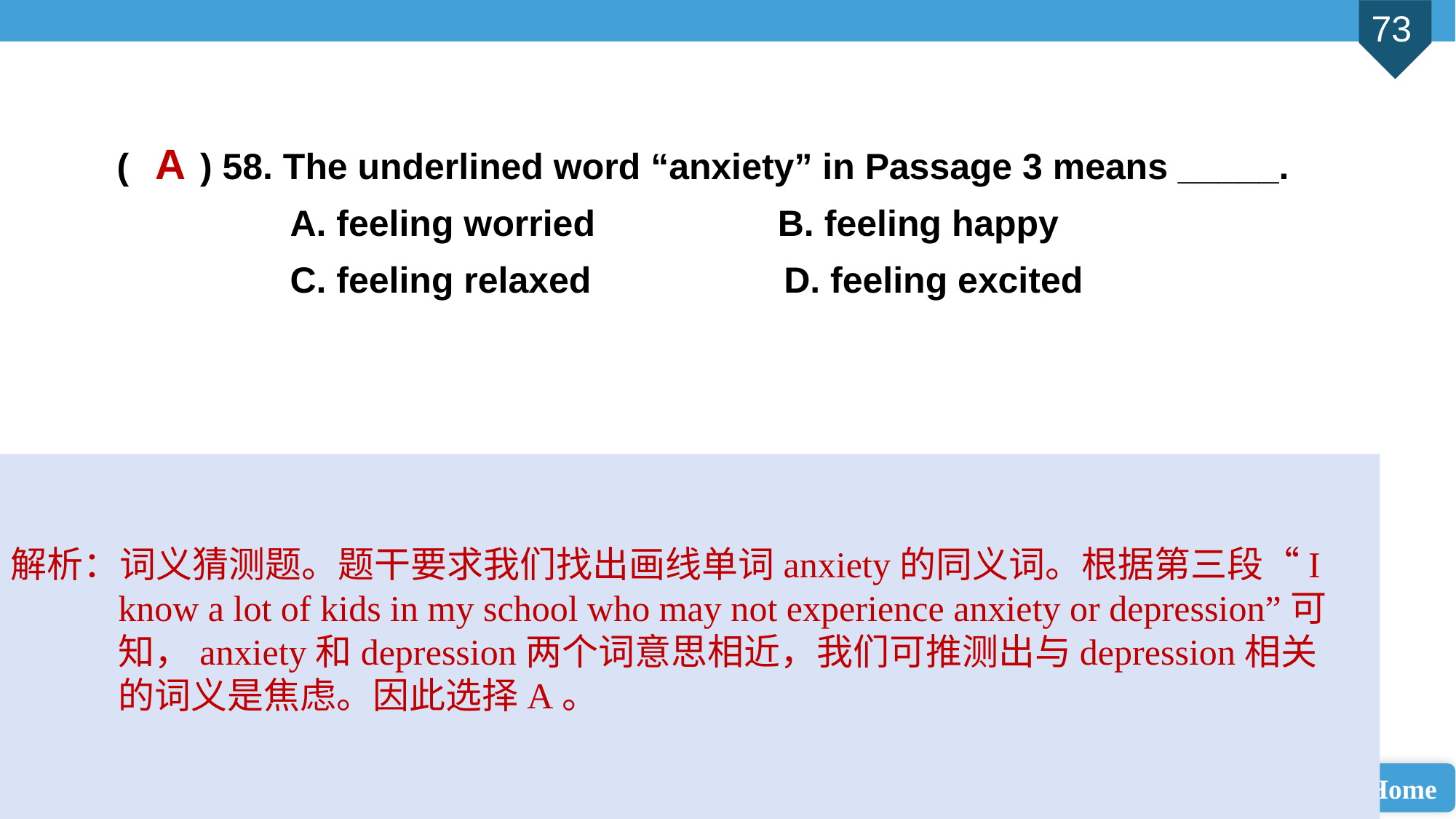

(       ) 58. The underlined word “anxiety” in Passage 3 means _____.
                 A. feeling worried                  B. feeling happy
                 C. feeling relaxed                   D. feeling excited
A

解析：词义猜测题。题干要求我们找出画线单词anxiety的同义词。根据第三段“I know a lot of kids in my school who may not experience anxiety or depression”可知，anxiety和depression两个词意思相近，我们可推测出与depression相关的词义是焦虑。因此选择A。